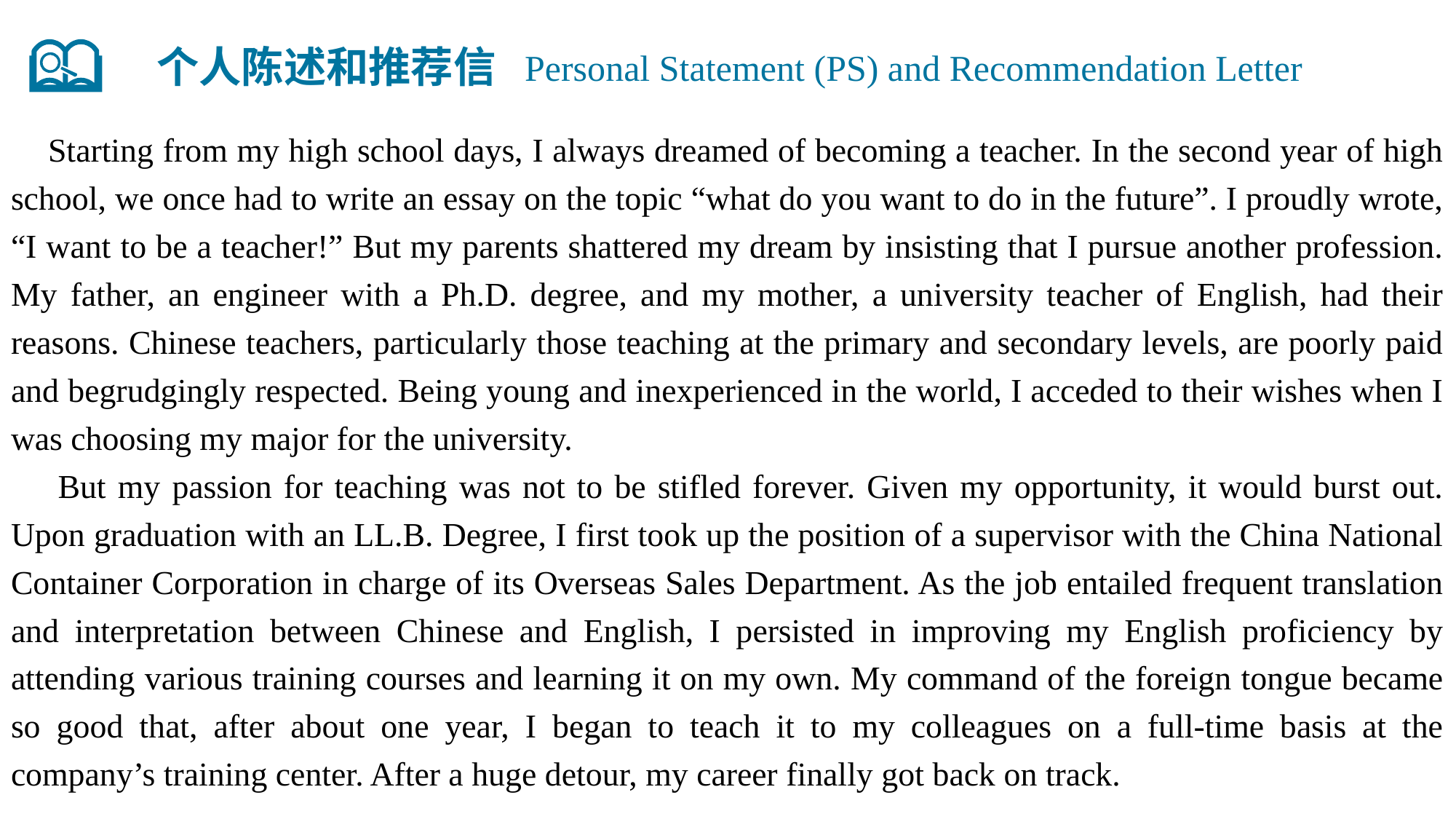

个人陈述和推荐信
Personal Statement (PS) and Recommendation Letter
    Starting from my high school days, I always dreamed of becoming a teacher. In the second year of high school, we once had to write an essay on the topic “what do you want to do in the future”. I proudly wrote, “I want to be a teacher!” But my parents shattered my dream by insisting that I pursue another profession. My father, an engineer with a Ph.D. degree, and my mother, a university teacher of English, had their reasons. Chinese teachers, particularly those teaching at the primary and secondary levels, are poorly paid and begrudgingly respected. Being young and inexperienced in the world, I acceded to their wishes when I was choosing my major for the university.
    But my passion for teaching was not to be stifled forever. Given my opportunity, it would burst out. Upon graduation with an LL.B. Degree, I first took up the position of a supervisor with the China National Container Corporation in charge of its Overseas Sales Department. As the job entailed frequent translation and interpretation between Chinese and English, I persisted in improving my English proficiency by attending various training courses and learning it on my own. My command of the foreign tongue became so good that, after about one year, I began to teach it to my colleagues on a full-time basis at the company’s training center. After a huge detour, my career finally got back on track.